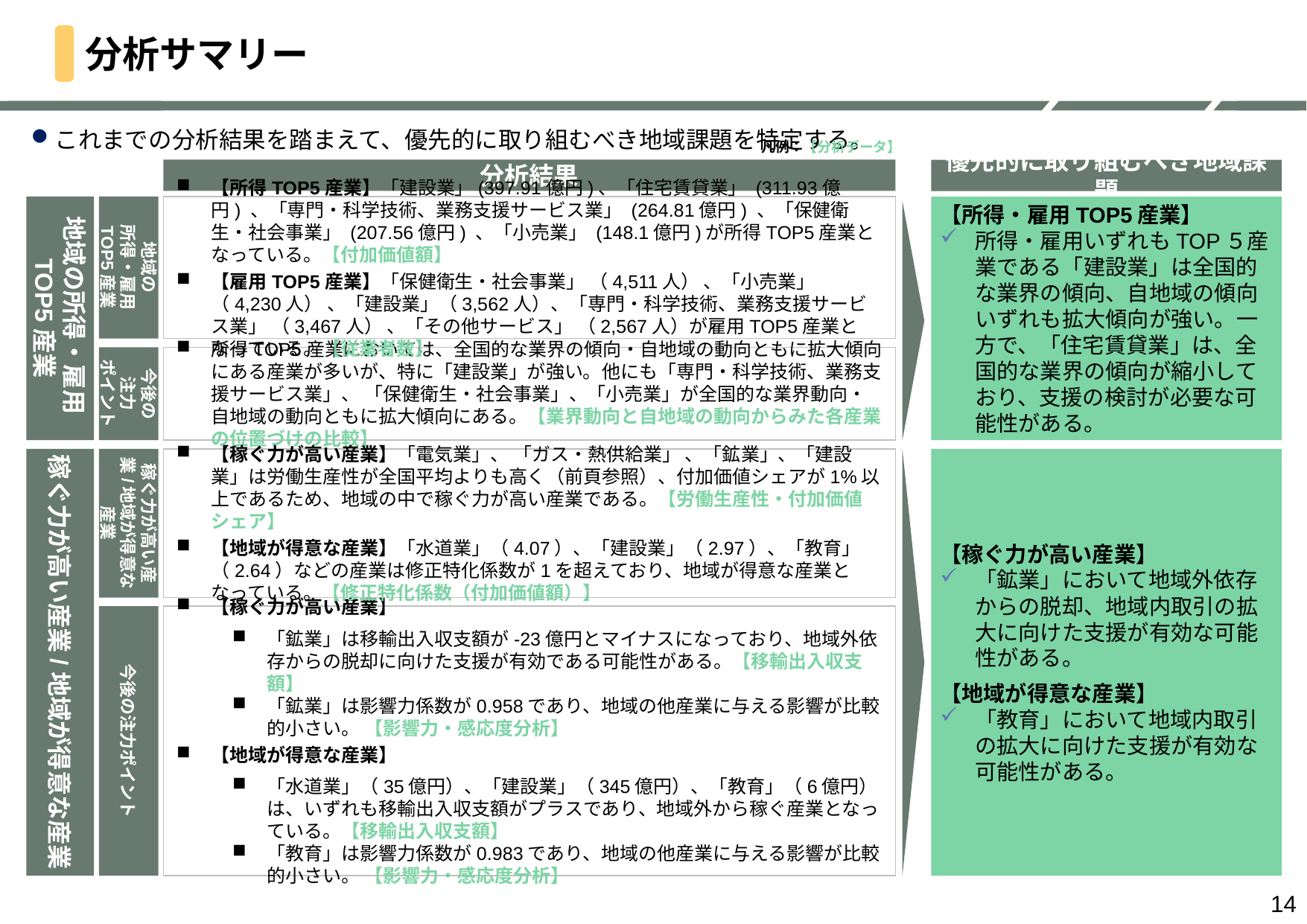

# 分析サマリー
これまでの分析結果を踏まえて、優先的に取り組むべき地域課題を特定する。
凡例：【分析データ】
分析結果
優先的に取り組むべき地域課題
地域の所得・雇用TOP5産業
地域の
所得・雇用
TOP5産業
【所得TOP5産業】「建設業」(397.91億円)、「住宅賃貸業」 (311.93億円) 、「専門・科学技術、業務支援サービス業」 (264.81億円) 、「保健衛生・社会事業」 (207.56億円) 、「小売業」 (148.1億円)が所得TOP5産業となっている。【付加価値額】
【雇用TOP5産業】「保健衛生・社会事業」 （4,511人） 、「小売業」 （4,230人） 、「建設業」（3,562人）、「専門・科学技術、業務支援サービス業」 （3,467人） 、「その他サービス」 （2,567人）が雇用TOP5産業となっている。【従業者数】
【所得・雇用TOP5産業】
所得・雇用いずれもTOP５産業である「建設業」は全国的な業界の傾向、自地域の傾向いずれも拡大傾向が強い。一方で、「住宅賃貸業」は、全国的な業界の傾向が縮小しており、支援の検討が必要な可能性がある。

今後の
注力
ポイント
所得TOP5産業においては、全国的な業界の傾向・自地域の動向ともに拡大傾向にある産業が多いが、特に「建設業」が強い。他にも「専門・科学技術、業務支援サービス業」、 「保健衛生・社会事業」、「小売業」が全国的な業界動向・自地域の動向ともに拡大傾向にある。【業界動向と自地域の動向からみた各産業の位置づけの比較】
稼ぐ力が高い産業/地域が得意な産業
【稼ぐ力が高い産業】「電気業」、 「ガス・熱供給業」 、「鉱業」、「建設業」は労働生産性が全国平均よりも高く（前頁参照）、付加価値シェアが1%以上であるため、地域の中で稼ぐ力が高い産業である。【労働生産性・付加価値シェア】
【地域が得意な産業】「水道業」（4.07）、「建設業」（2.97）、「教育」（2.64）などの産業は修正特化係数が1を超えており、地域が得意な産業となっている。【修正特化係数（付加価値額）】
稼ぐ力が高い産業/地域が得意な産業
【稼ぐ力が高い産業】
「鉱業」において地域外依存からの脱却、地域内取引の拡大に向けた支援が有効な可能性がある。
【地域が得意な産業】
「教育」において地域内取引の拡大に向けた支援が有効な可能性がある。
今後の注力ポイント
【稼ぐ力が高い産業】
「鉱業」は移輸出入収支額が-23億円とマイナスになっており、地域外依存からの脱却に向けた支援が有効である可能性がある。【移輸出入収支額】
「鉱業」は影響力係数が0.958であり、地域の他産業に与える影響が比較的小さい。 【影響力・感応度分析】
【地域が得意な産業】
「水道業」（35億円）、「建設業」（345億円）、「教育」（6億円）は、いずれも移輸出入収支額がプラスであり、地域外から稼ぐ産業となっている。【移輸出入収支額】
「教育」は影響力係数が0.983であり、地域の他産業に与える影響が比較的小さい。 【影響力・感応度分析】